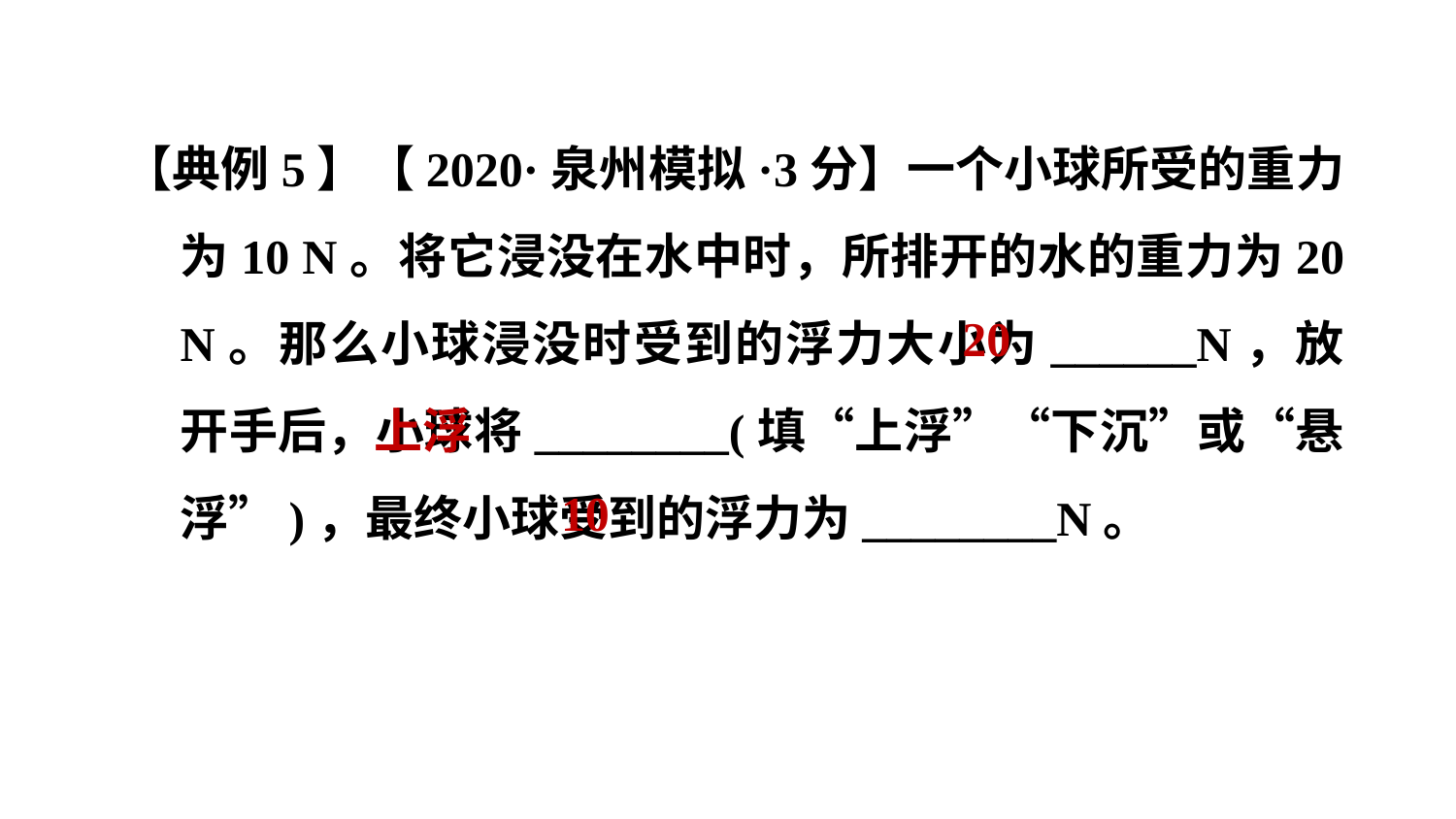

【典例5】【2020·泉州模拟·3分】一个小球所受的重力为10 N。将它浸没在水中时，所排开的水的重力为20 N。那么小球浸没时受到的浮力大小为______N，放开手后，小球将________(填“上浮”“下沉”或“悬浮”)，最终小球受到的浮力为________N。
20
上浮
10